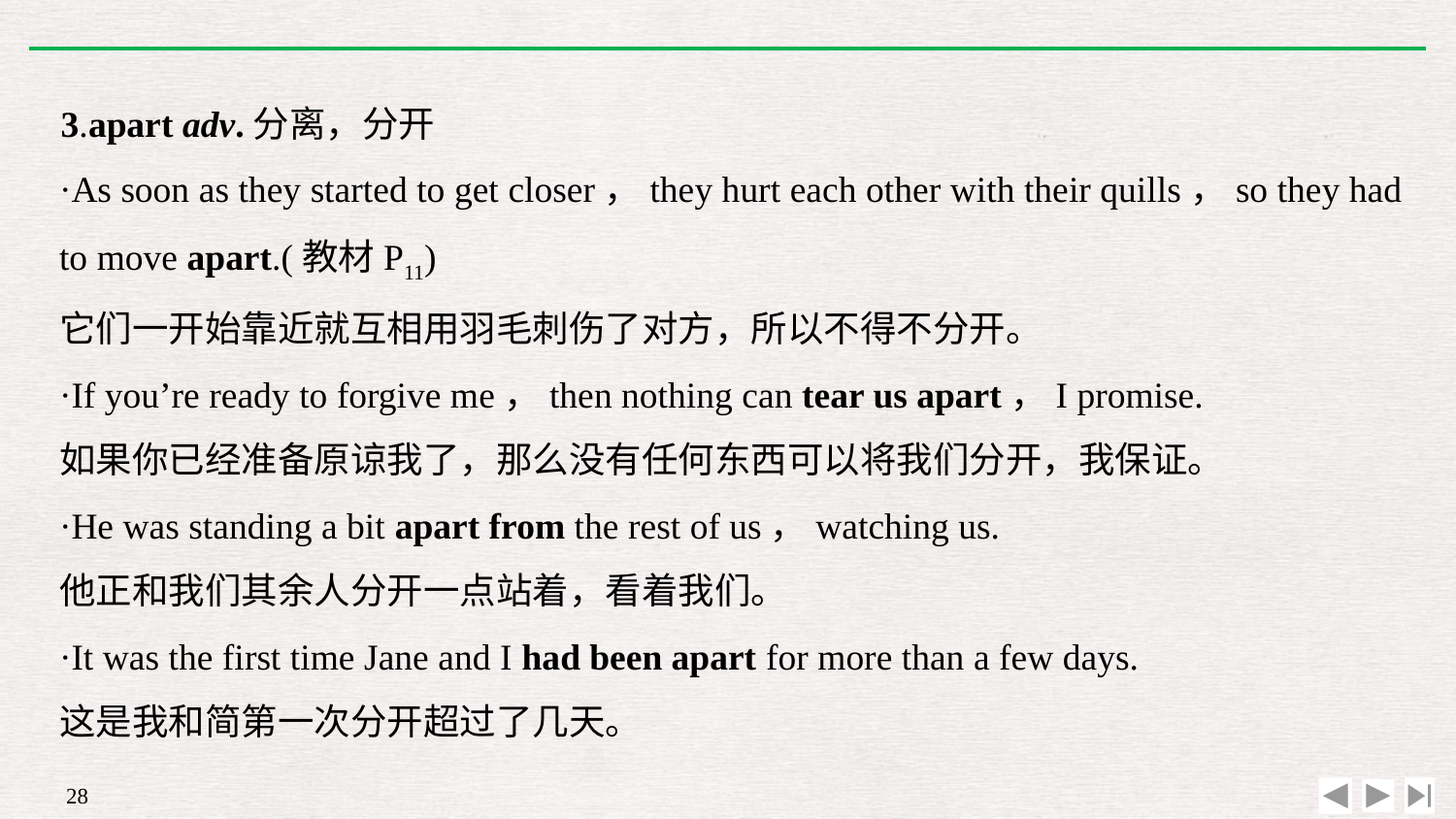

3.apart adv.分离，分开
·As soon as they started to get closer，they hurt each other with their quills，so they had to move apart.(教材P11)
它们一开始靠近就互相用羽毛刺伤了对方，所以不得不分开。
·If you’re ready to forgive me，then nothing can tear us apart，I promise.
如果你已经准备原谅我了，那么没有任何东西可以将我们分开，我保证。
·He was standing a bit apart from the rest of us，watching us.
他正和我们其余人分开一点站着，看着我们。
·It was the first time Jane and I had been apart for more than a few days.
这是我和简第一次分开超过了几天。